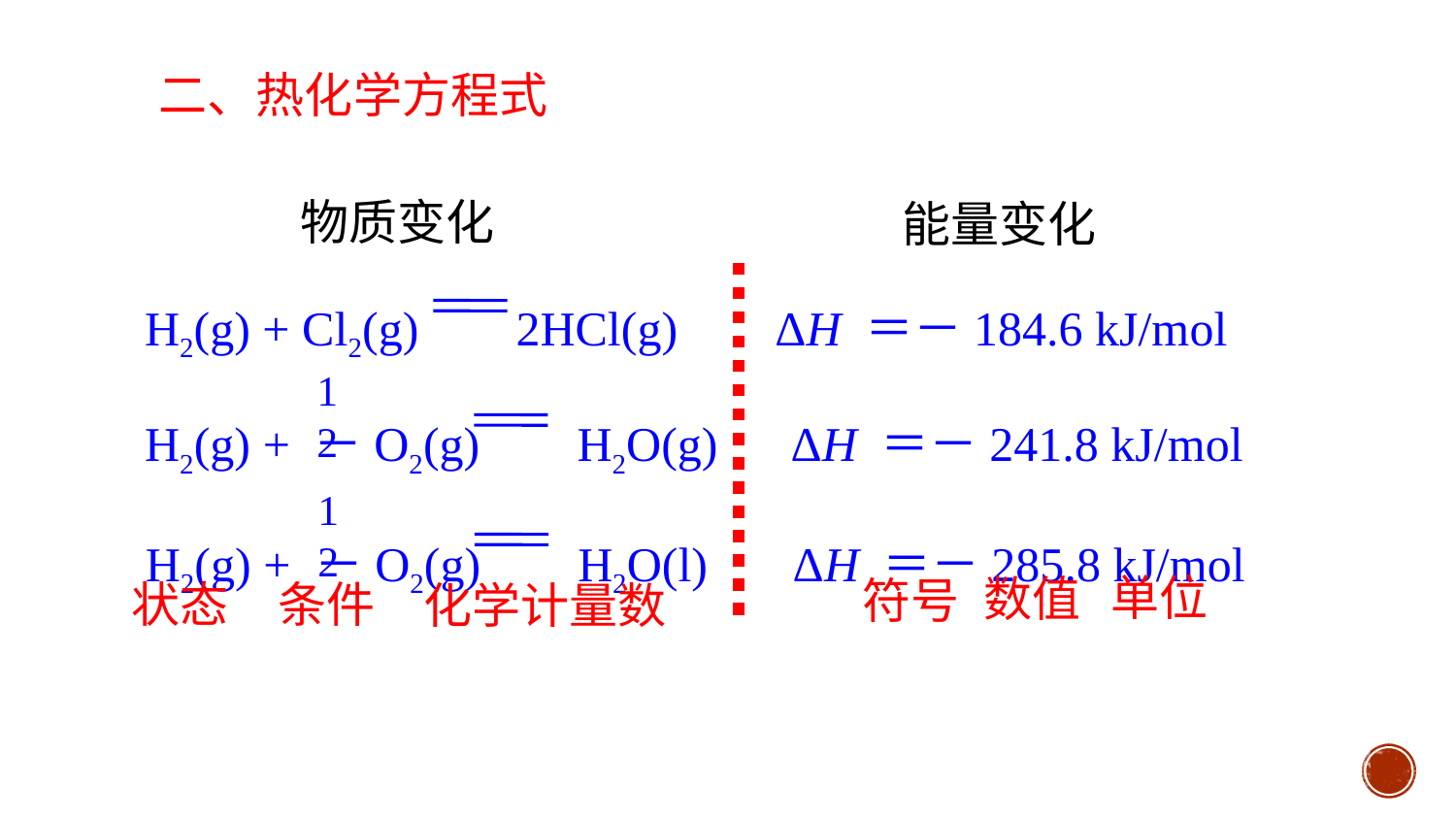

二、热化学方程式
物质变化
能量变化
H2(g) + Cl2(g)        2HCl(g)        ΔH ＝－184.6 kJ/mol

H2(g) + －O2(g)        H2O(g)      ΔH ＝－241.8 kJ/mol
1
2

H2(g) + －O2(g)        H2O(l)       ΔH ＝－285.8 kJ/mol
1
2
单位
数值
符号
状态
条件
化学计量数